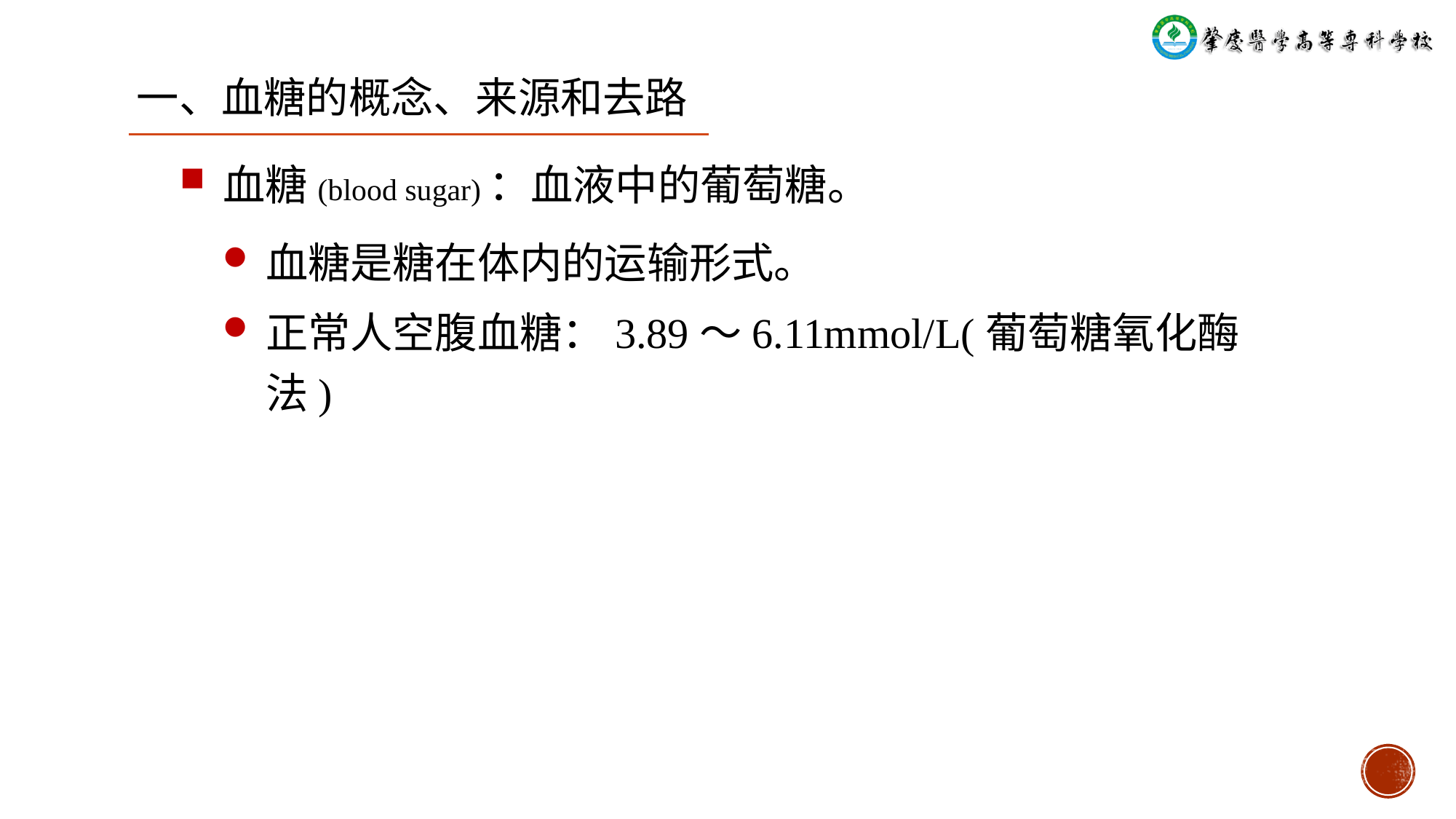

一、血糖的概念、来源和去路
血糖(blood sugar)：血液中的葡萄糖。
血糖是糖在体内的运输形式。
正常人空腹血糖：3.89～6.11mmol/L(葡萄糖氧化酶法)